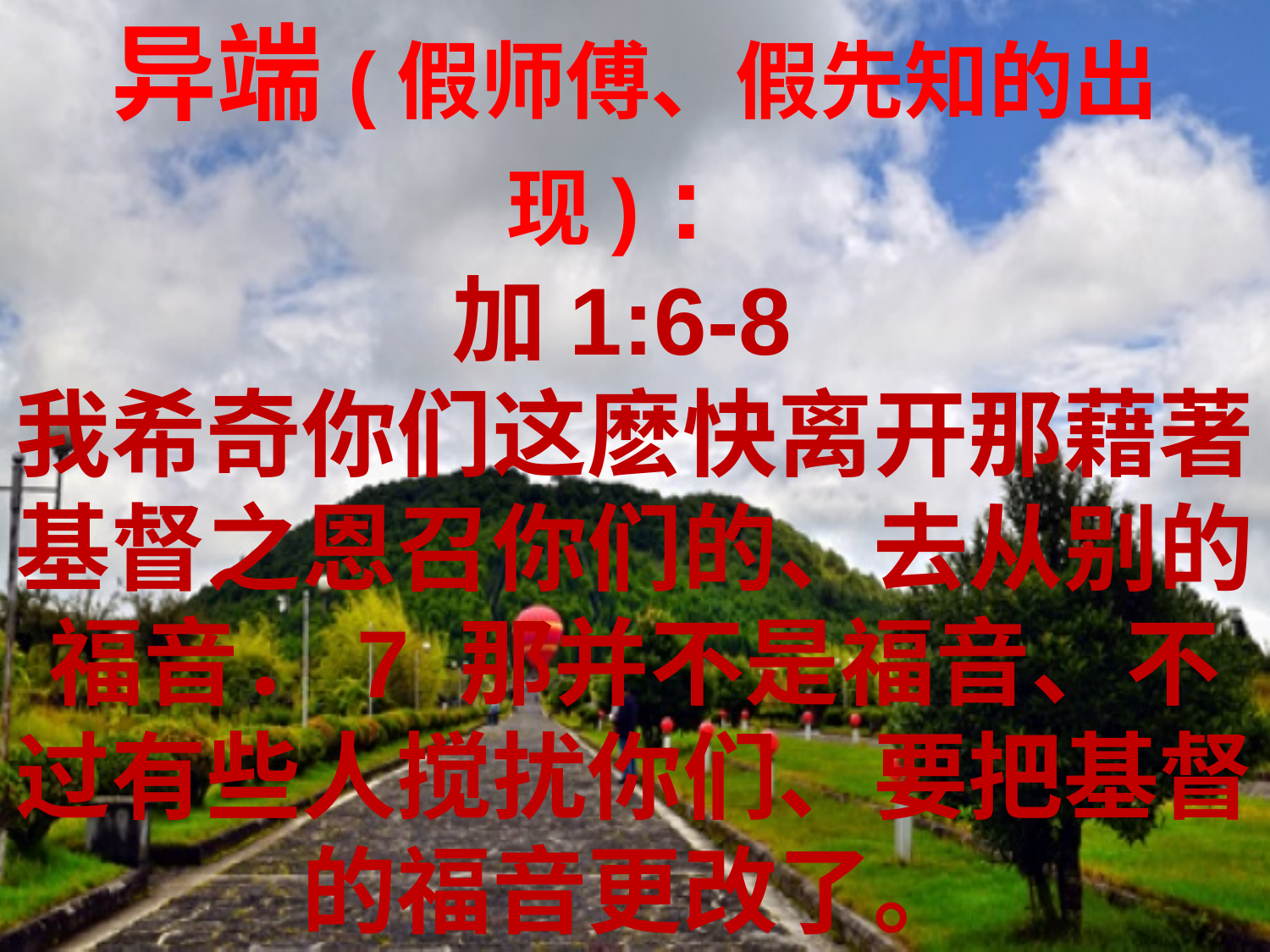

异端(假师傅、假先知的出现) :
加1:6-8
我希奇你们这麽快离开那藉著基督之恩召你们的、去从别的福音．7 那并不是福音、不过有些人搅扰你们、要把基督的福音更改了。